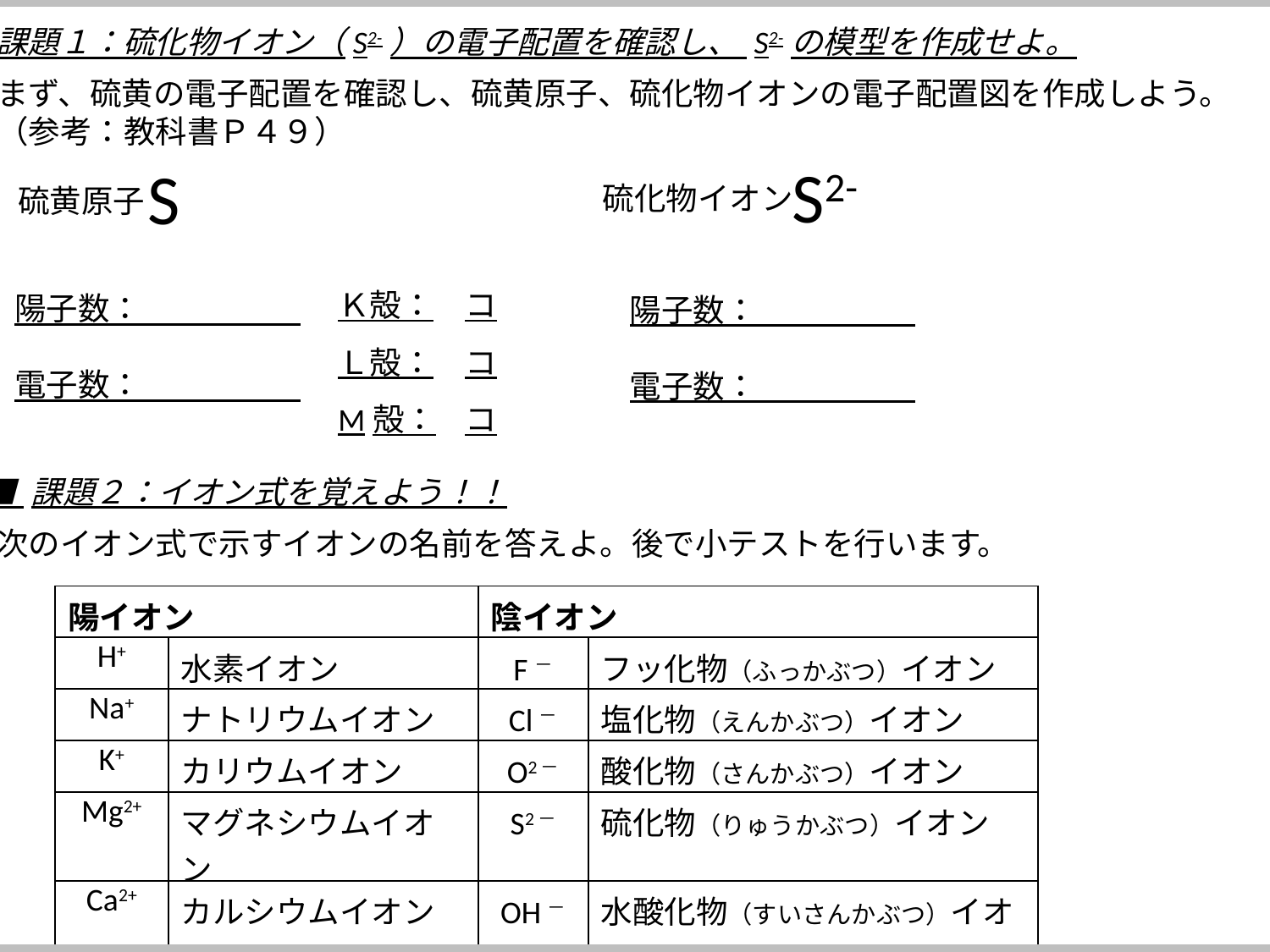

■ 課題１：硫化物イオン（S2-）の電子配置を確認し、 S2-の模型を作成せよ。
まず、硫黄の電子配置を確認し、硫黄原子、硫化物イオンの電子配置図を作成しよう。
（参考：教科書Ｐ４９）
S2-
S
硫化物イオン
硫黄原子
陽子数：
電子数：
陽子数：
電子数：
Ｋ殻：	コ
Ｌ殻：	コ
M殻：	コ
■ 課題２：イオン式を覚えよう！！
次のイオン式で示すイオンの名前を答えよ。後で小テストを行います。
| 陽イオン |  | 陰イオン |  |
| --- | --- | --- | --- |
| H+ | 水素イオン | F－ | フッ化物（ふっかぶつ）イオン |
| Na+ | ナトリウムイオン | Cl－ | 塩化物（えんかぶつ）イオン |
| K+ | カリウムイオン | O2－ | 酸化物（さんかぶつ）イオン |
| Mg2+ | マグネシウムイオン | S2－ | 硫化物（りゅうかぶつ）イオン |
| Ca2+ | カルシウムイオン | OH－ | 水酸化物（すいさんかぶつ）イオン |